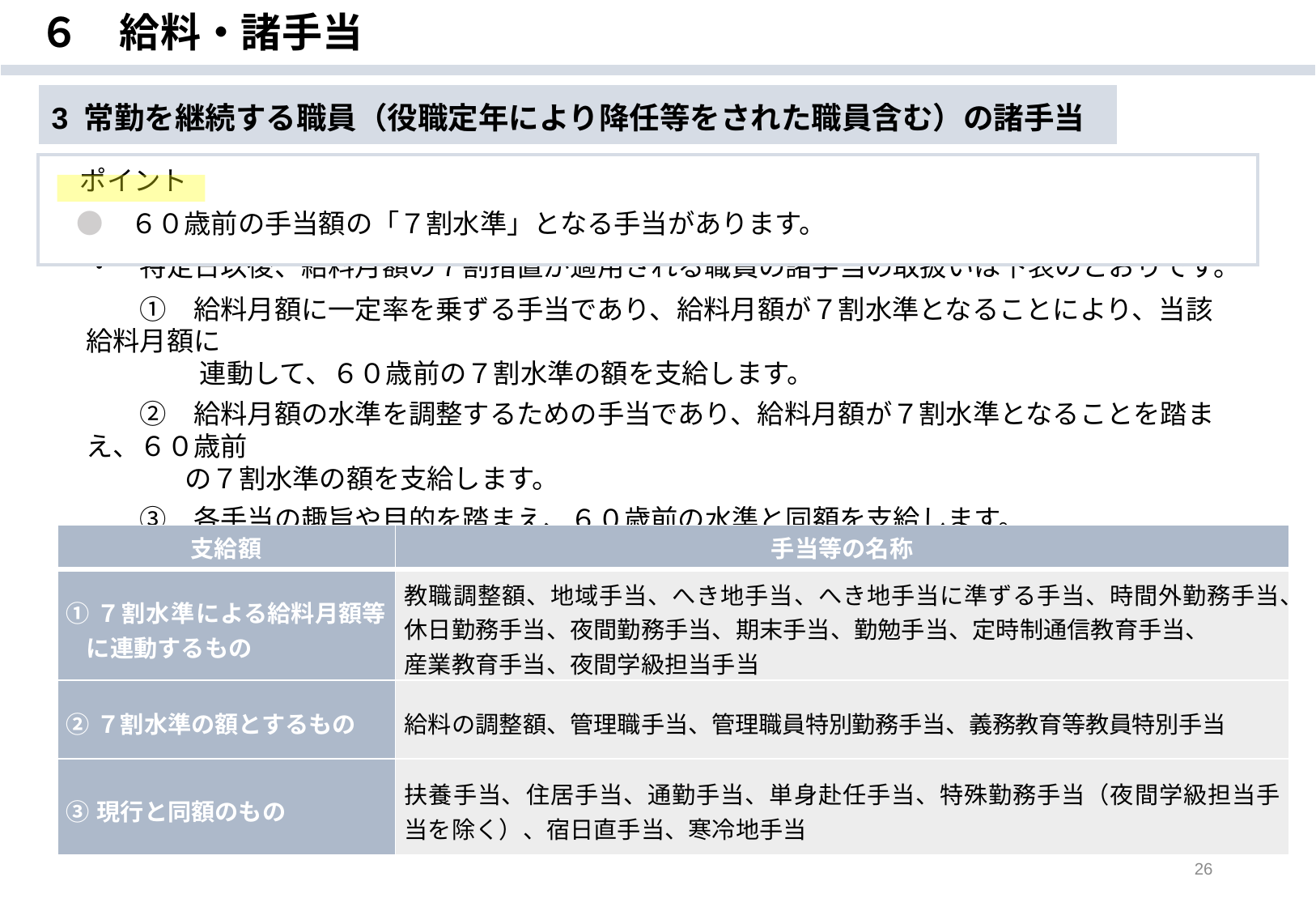

６　給料・諸手当

3 常勤を継続する職員（役職定年により降任等をされた職員含む）の諸手当
　ポイント

　●　６０歳前の手当額の「７割水準」となる手当があります。

・　特定日以後、給料月額の７割措置が適用される職員の諸手当の取扱いは下表のとおりです。

　　①　給料月額に一定率を乗ずる手当であり、給料月額が７割水準となることにより、当該給料月額に
　　　　 連動して、６０歳前の７割水準の額を支給します。

　　②　給料月額の水準を調整するための手当であり、給料月額が７割水準となることを踏まえ、６０歳前
　　　   の７割水準の額を支給します。

　　③　各手当の趣旨や目的を踏まえ、６０歳前の水準と同額を支給します。
| 支給額 | 手当等の名称 |
| --- | --- |
| ①７割水準による給料月額等に連動するもの | 教職調整額、地域手当、へき地手当、へき地手当に準ずる手当、時間外勤務手当、休日勤務手当、夜間勤務手当、期末手当、勤勉手当、定時制通信教育手当、 産業教育手当、夜間学級担当手当 |
| ②７割水準の額とするもの | 給料の調整額、管理職手当、管理職員特別勤務手当、義務教育等教員特別手当 |
| ③現行と同額のもの | 扶養手当、住居手当、通勤手当、単身赴任手当、特殊勤務手当（夜間学級担当手当を除く）、宿日直手当、寒冷地手当 |
26